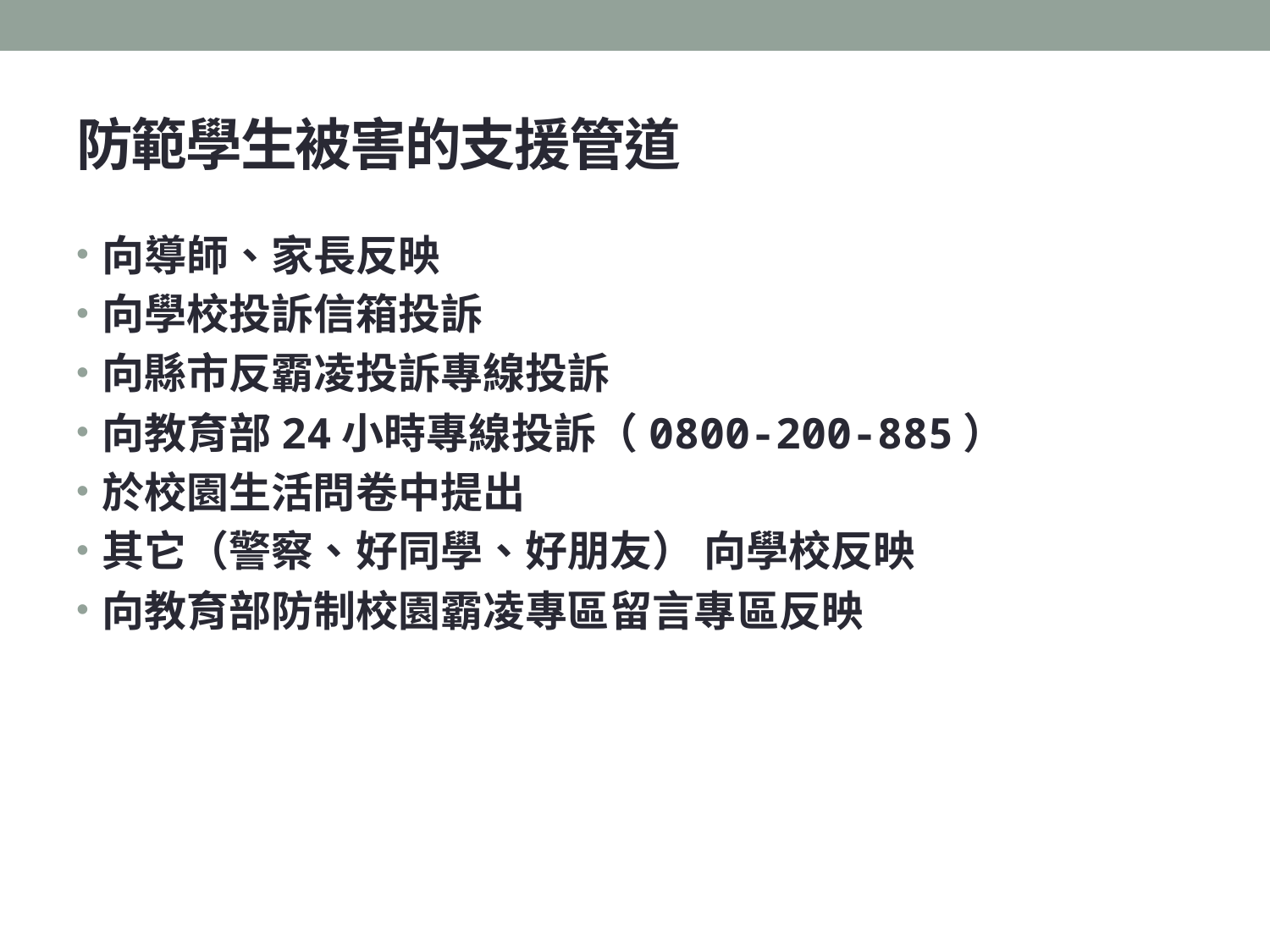

# 防範學生被害的支援管道
向導師、家長反映
向學校投訴信箱投訴
向縣市反霸凌投訴專線投訴
向教育部24小時專線投訴（0800-200-885）
於校園生活問卷中提出
其它（警察、好同學、好朋友） 向學校反映
向教育部防制校園霸凌專區留言專區反映